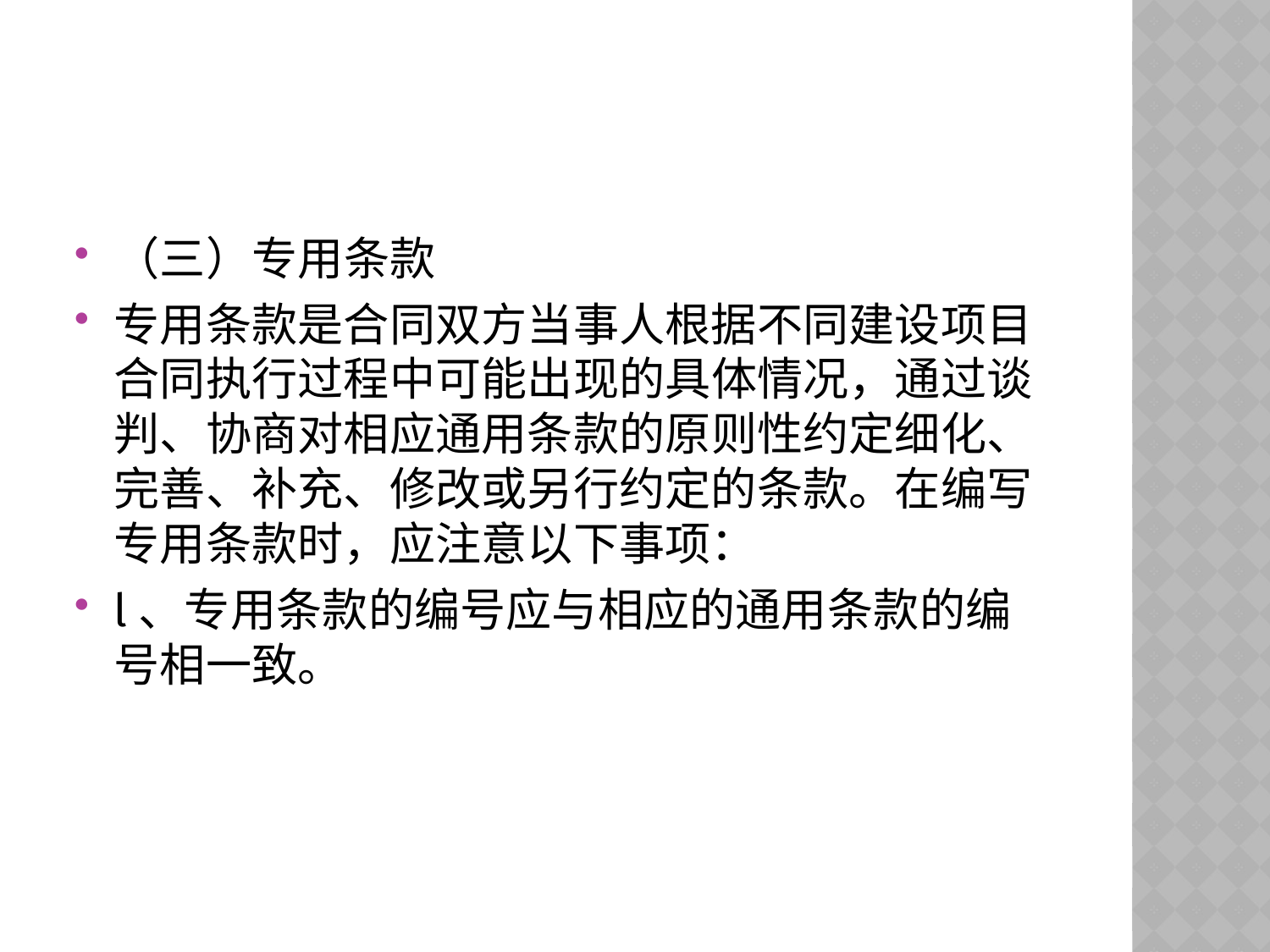

#
（三）专用条款
专用条款是合同双方当事人根据不同建设项目合同执行过程中可能出现的具体情况，通过谈判、协商对相应通用条款的原则性约定细化、完善、补充、修改或另行约定的条款。在编写专用条款时，应注意以下事项：
l、专用条款的编号应与相应的通用条款的编号相一致。